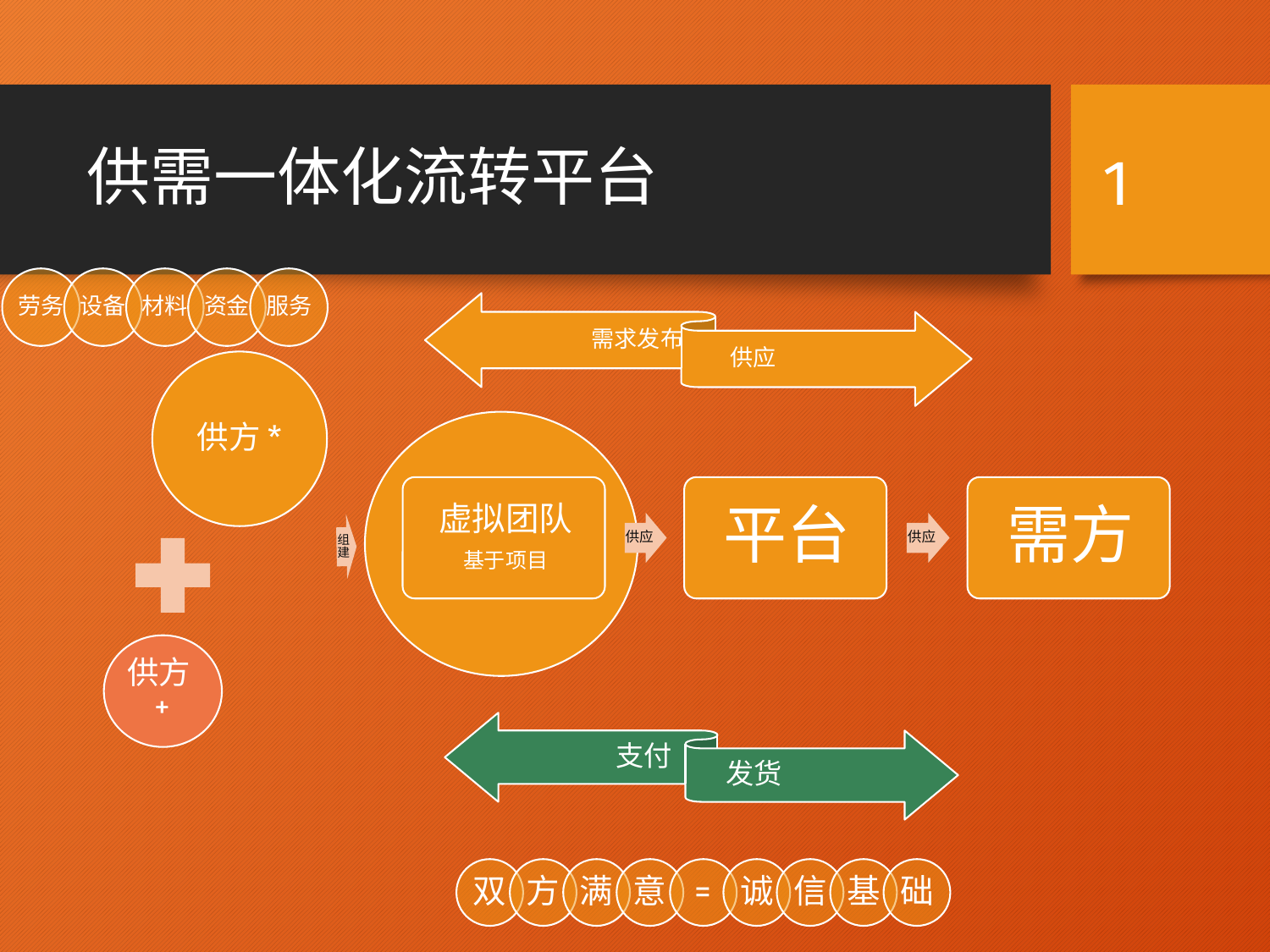

# 供需一体化流转平台
1
劳务
设备
材料
资金
服务
需求发布
供应
供方*

供方+
组建

虚拟团队
基于项目
供应
平台
供应
需方
支付
发货
双
方
满
意
=
诚
信
基
础